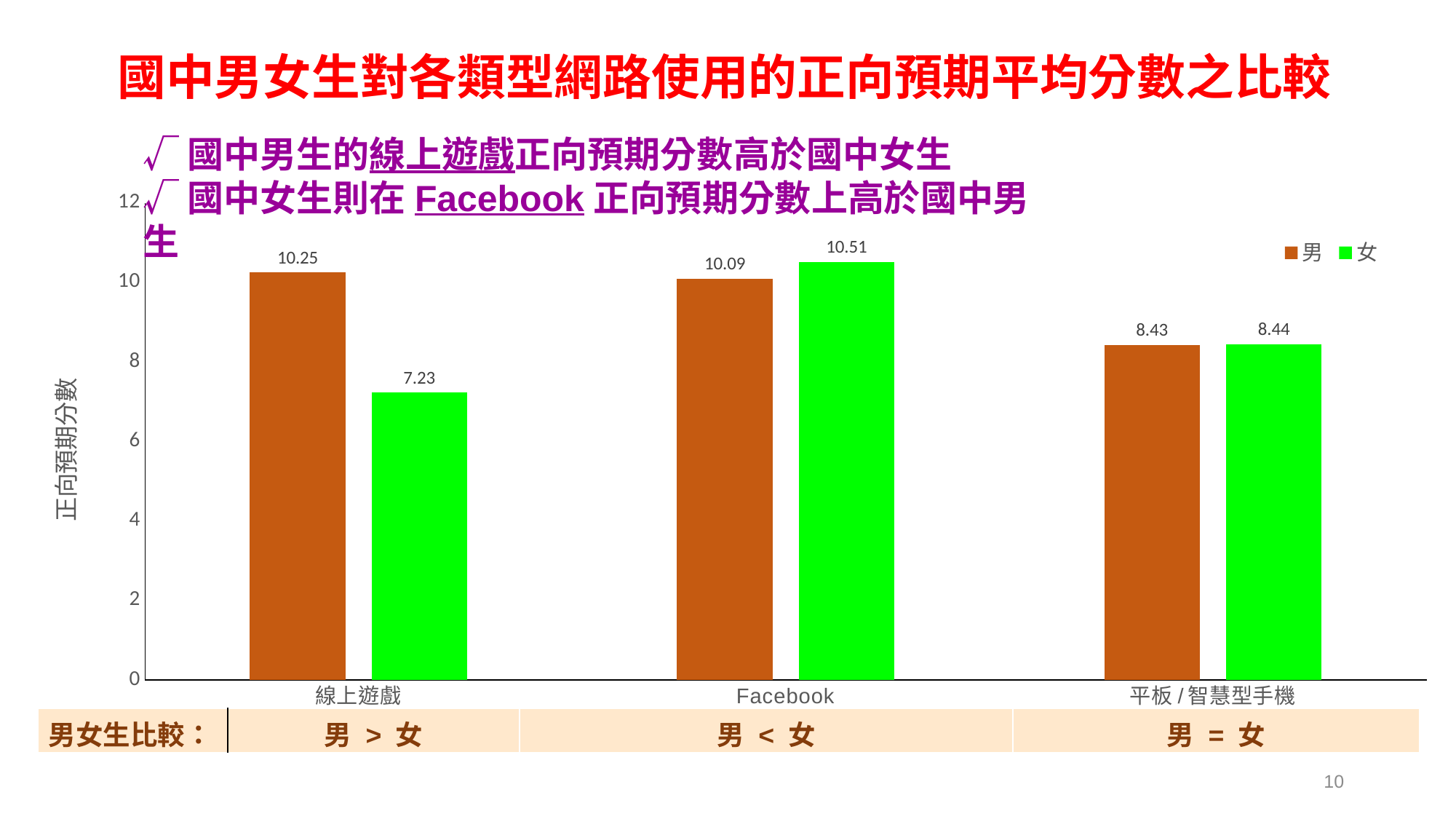

# 國中男女生對各類型網路使用的正向預期平均分數之比較
√國中男生的線上遊戲正向預期分數高於國中女生
√國中女生則在Facebook正向預期分數上高於國中男生

### Chart

| Category | 男 | 女 |
|---|---|---|
| 線上遊戲 | 10.25 | 7.23 |
| Facebook | 10.09 | 10.51 |
| 平板/智慧型手機 | 8.43 | 8.44 |
| 男女生比較： | 男 > 女 | 男 < 女 | 男 = 女 |
| --- | --- | --- | --- |
10